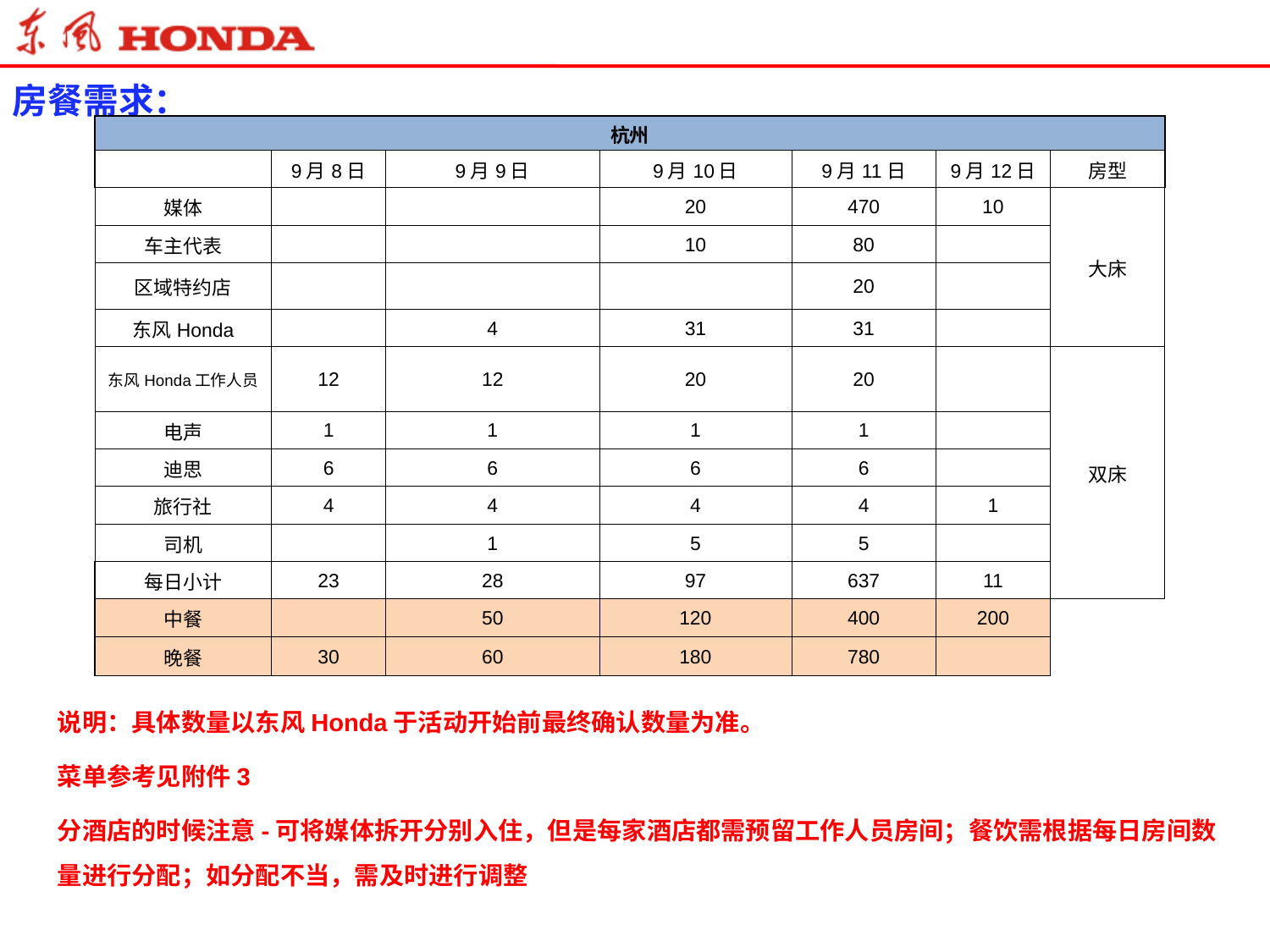

2VM发布会会务
房餐需求：

| 杭州 |  |  |  |  |  |  |
| --- | --- | --- | --- | --- | --- | --- |
|  | 9月8日 | 9月9日 | 9月10日 | 9月11日 | 9月12日 | 房型 |
| 媒体 |  |  | 20 | 470 | 10 | 大床 |
| 车主代表 |  |  | 10 | 80 |  |  |
| 区域特约店 |  |  |  | 20 |  |  |
| 东风Honda |  | 4 | 31 | 31 |  |  |
| 东风Honda工作人员 | 12 | 12 | 20 | 20 |  | 双床 |
| 电声 | 1 | 1 | 1 | 1 |  |  |
| 迪思 | 6 | 6 | 6 | 6 |  |  |
| 旅行社 | 4 | 4 | 4 | 4 | 1 |  |
| 司机 |  | 1 | 5 | 5 |  |  |
| 每日小计 | 23 | 28 | 97 | 637 | 11 |  |
| 中餐 |  | 50 | 120 | 400 | 200 |  |
| 晚餐 | 30 | 60 | 180 | 780 |  |  |
说明：具体数量以东风Honda于活动开始前最终确认数量为准。
菜单参考见附件3
分酒店的时候注意-可将媒体拆开分别入住，但是每家酒店都需预留工作人员房间；餐饮需根据每日房间数量进行分配；如分配不当，需及时进行调整